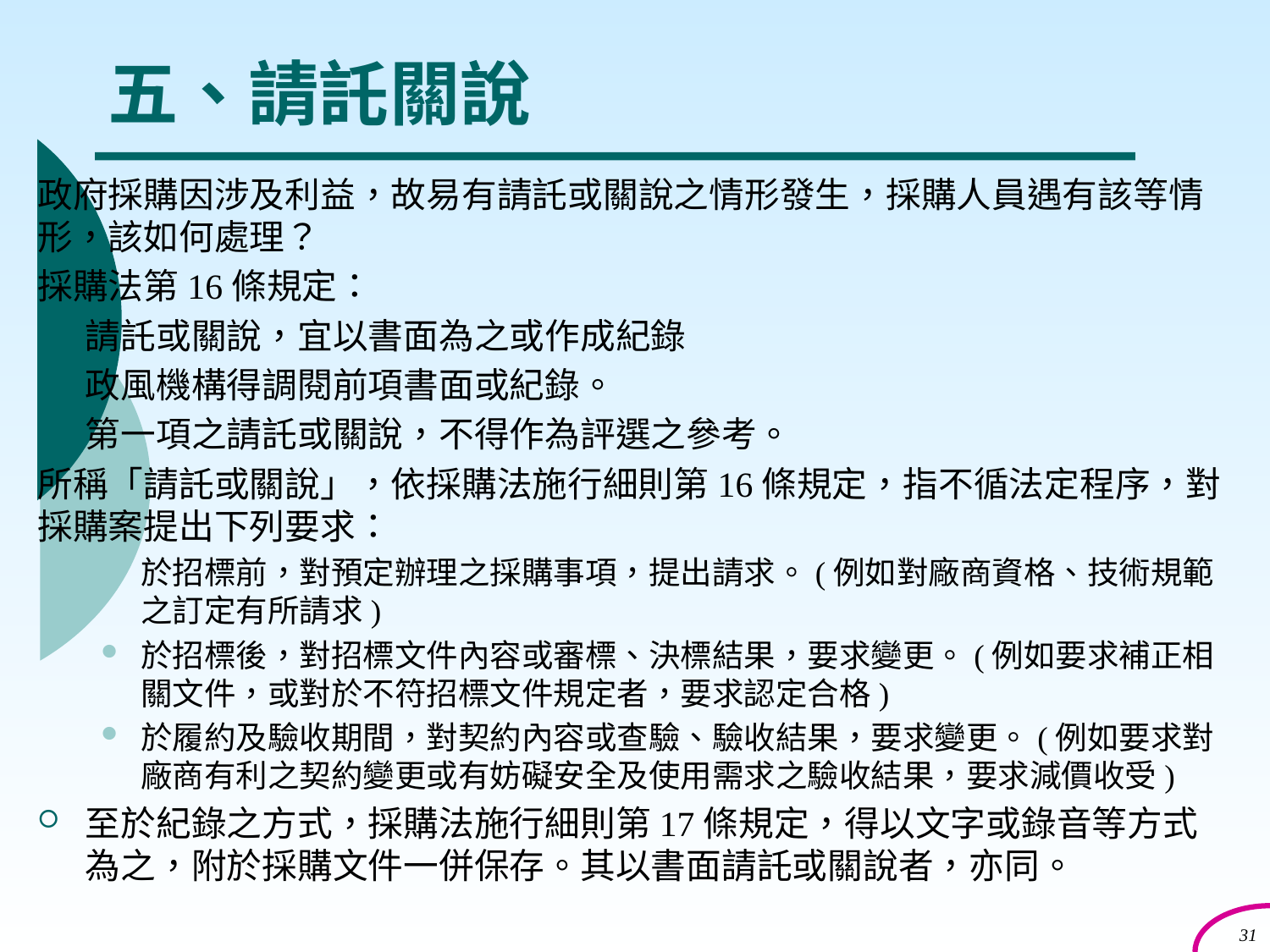

# 五、請託關說
政府採購因涉及利益，故易有請託或關說之情形發生，採購人員遇有該等情形，該如何處理？
採購法第16條規定：
請託或關說，宜以書面為之或作成紀錄
政風機構得調閱前項書面或紀錄。
第一項之請託或關說，不得作為評選之參考。
所稱「請託或關說」，依採購法施行細則第16條規定，指不循法定程序，對採購案提出下列要求：
於招標前，對預定辦理之採購事項，提出請求。(例如對廠商資格、技術規範之訂定有所請求)
於招標後，對招標文件內容或審標、決標結果，要求變更。(例如要求補正相關文件，或對於不符招標文件規定者，要求認定合格)
於履約及驗收期間，對契約內容或查驗、驗收結果，要求變更。(例如要求對廠商有利之契約變更或有妨礙安全及使用需求之驗收結果，要求減價收受)
至於紀錄之方式，採購法施行細則第17條規定，得以文字或錄音等方式為之，附於採購文件一併保存。其以書面請託或關說者，亦同。
31